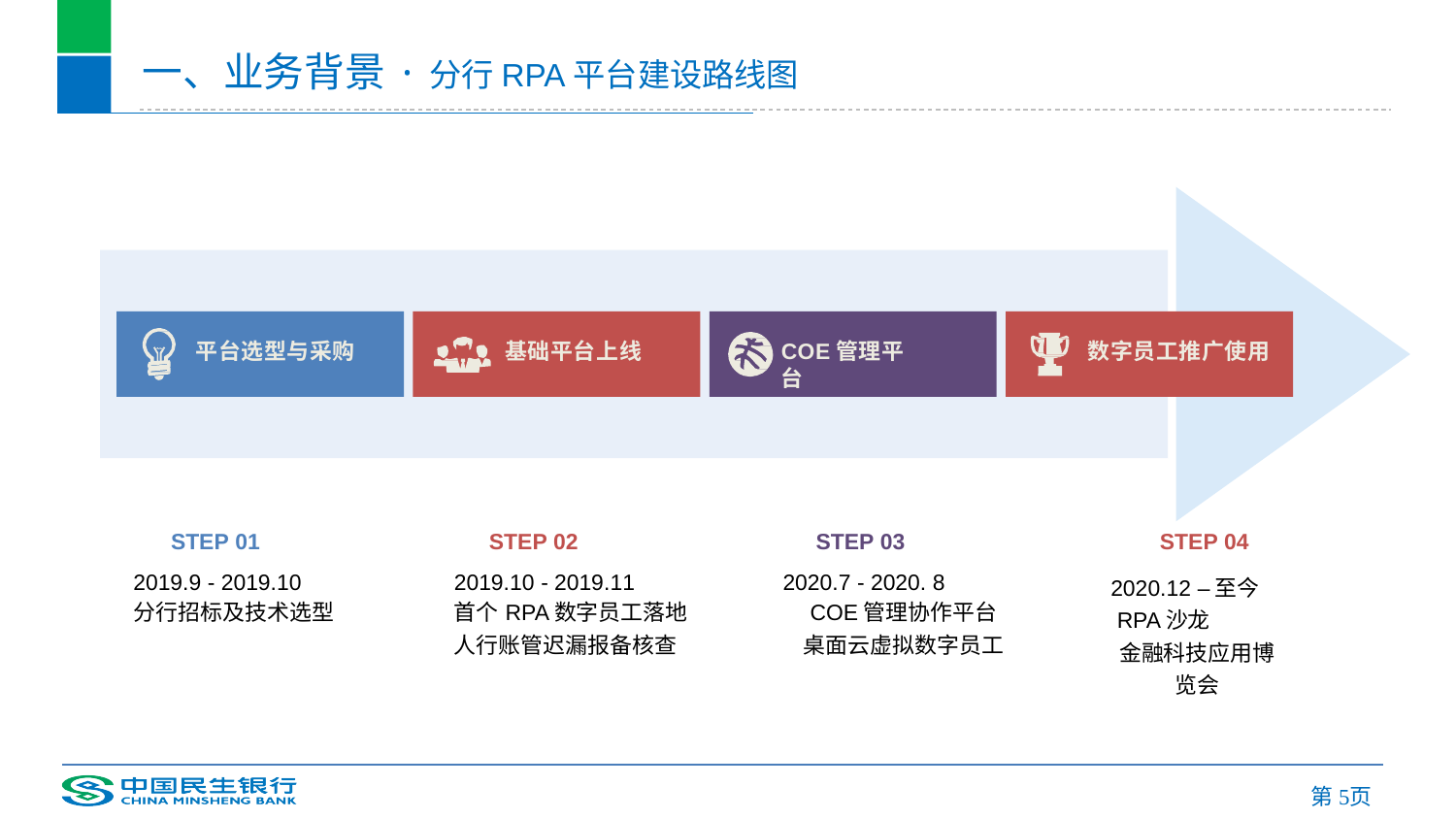

一、业务背景·分行RPA平台建设路线图

平台选型与采购
基础平台上线
COE管理平台
数字员工推广使用
| STEP 01 | STEP 02 | STEP 03 | STEP 04 |
| --- | --- | --- | --- |
| 2019.9 - 2019.10 分行招标及技术选型 | 2019.10 - 2019.11 首个RPA数字员工落地 人行账管迟漏报备核查 | 2020.7 - 2020. 8 COE管理协作平台 桌面云虚拟数字员工 | 2020.12 –至今 RPA沙龙 金融科技应用博览会 |